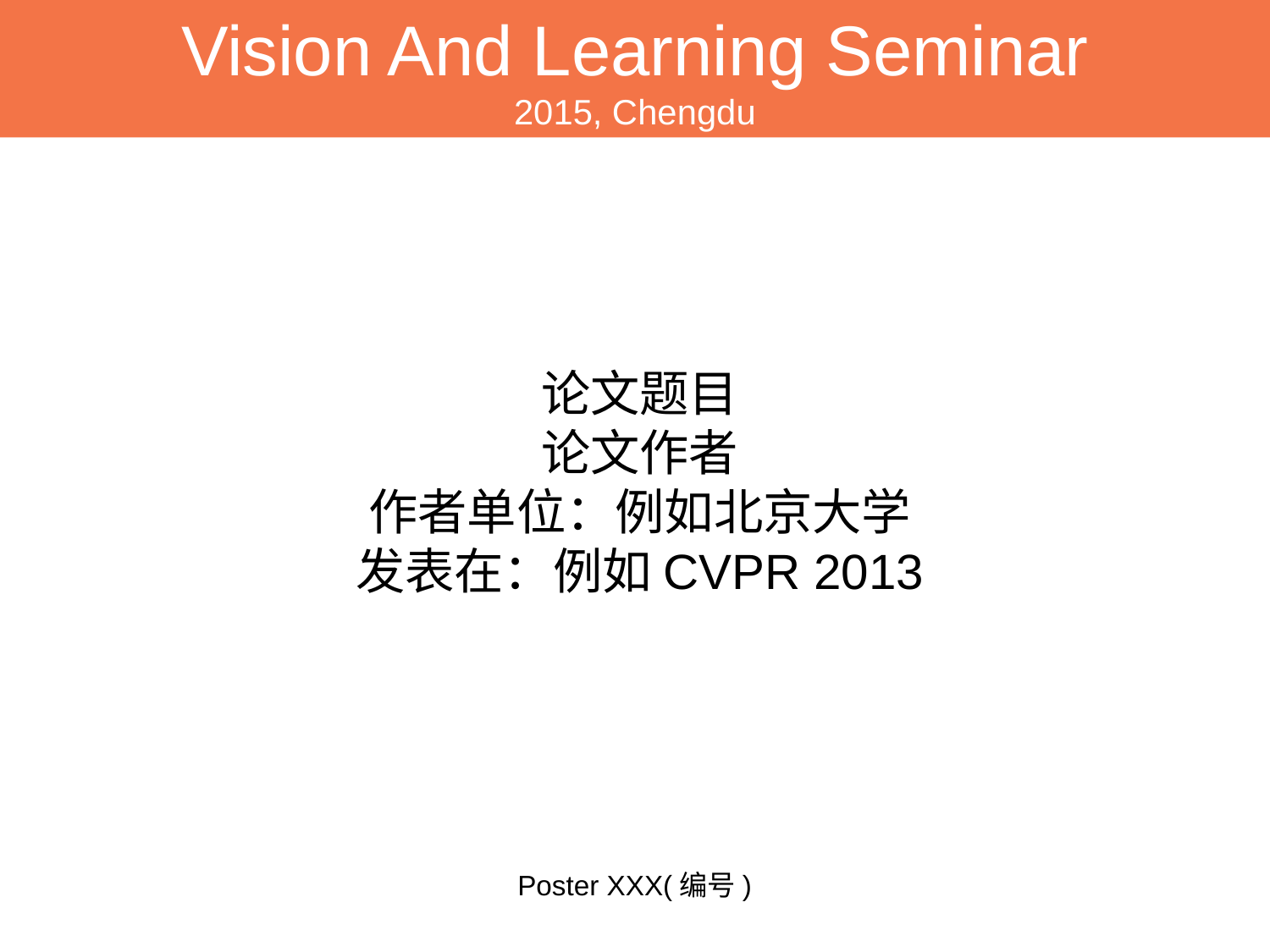

论文题目
论文作者
作者单位：例如北京大学
发表在：例如CVPR 2013
Poster XXX(编号)